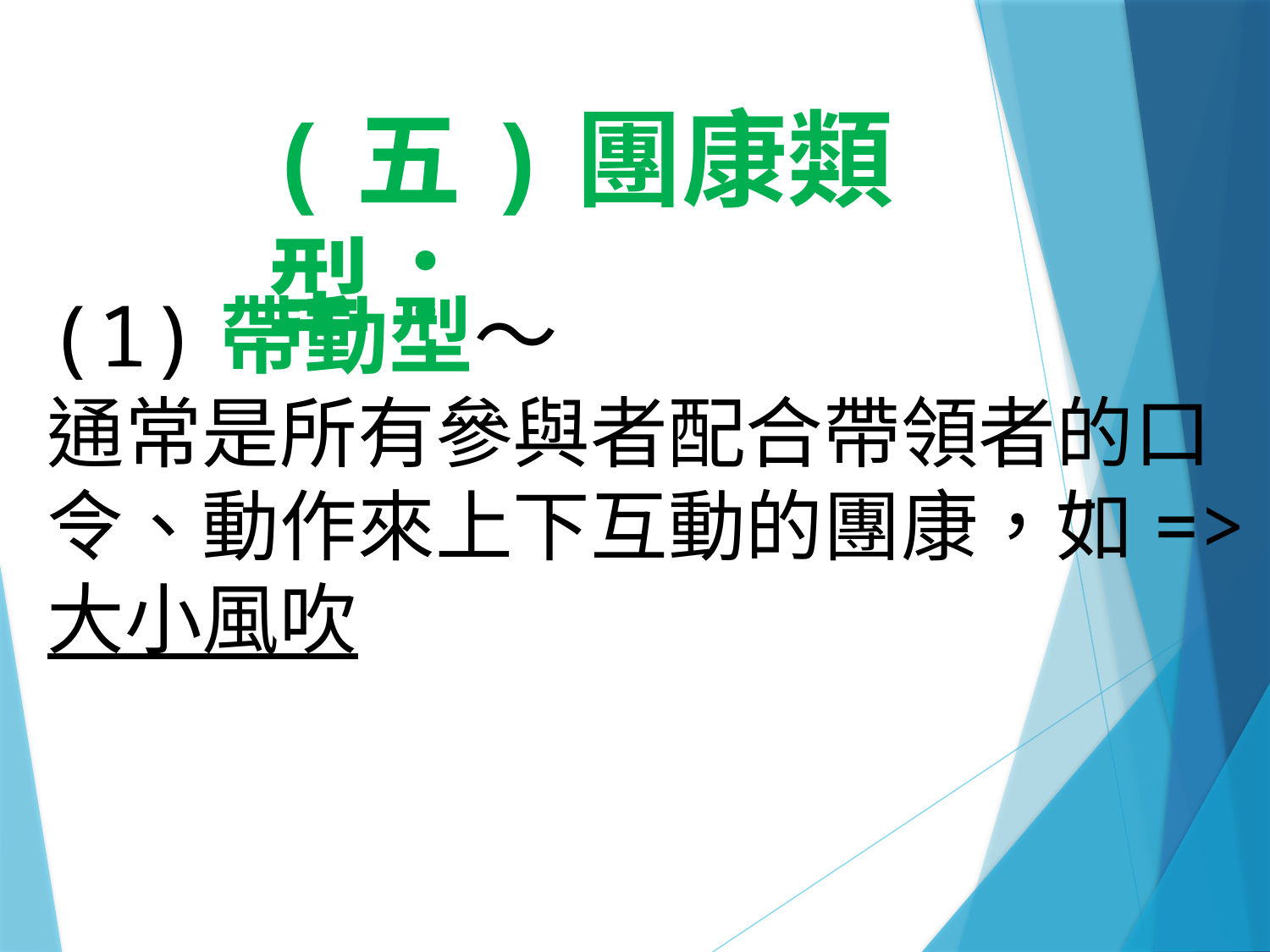

(五)團康類型：
(1)帶動型～
通常是所有參與者配合帶領者的口令、動作來上下互動的團康，如=>大小風吹